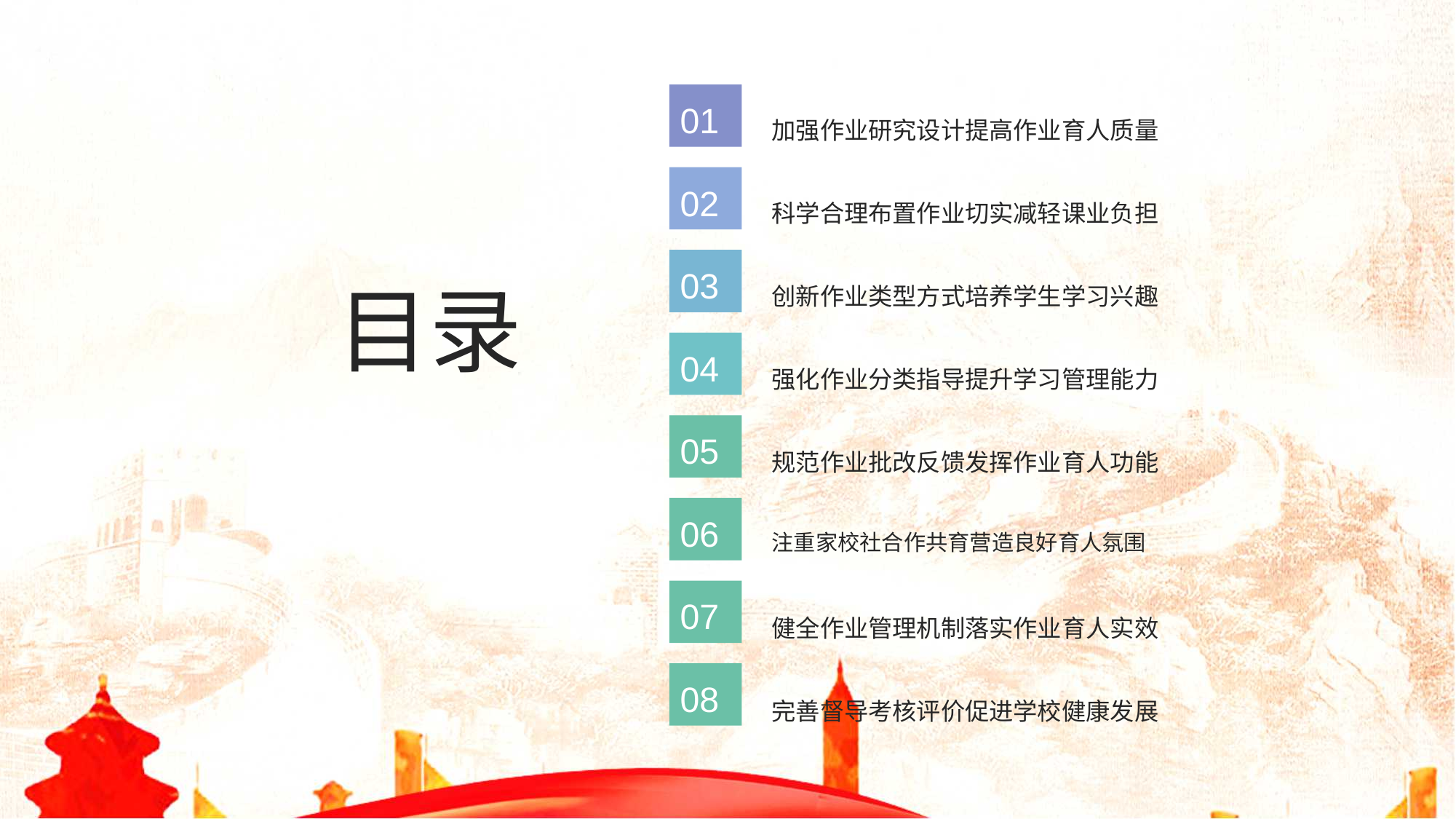

01
加强作业研究设计提高作业育人质量
02
科学合理布置作业切实减轻课业负担
目录
03
创新作业类型方式培养学生学习兴趣
04
强化作业分类指导提升学习管理能力
05
规范作业批改反馈发挥作业育人功能
06
注重家校社合作共育营造良好育人氛围
07
健全作业管理机制落实作业育人实效
08
完善督导考核评价促进学校健康发展